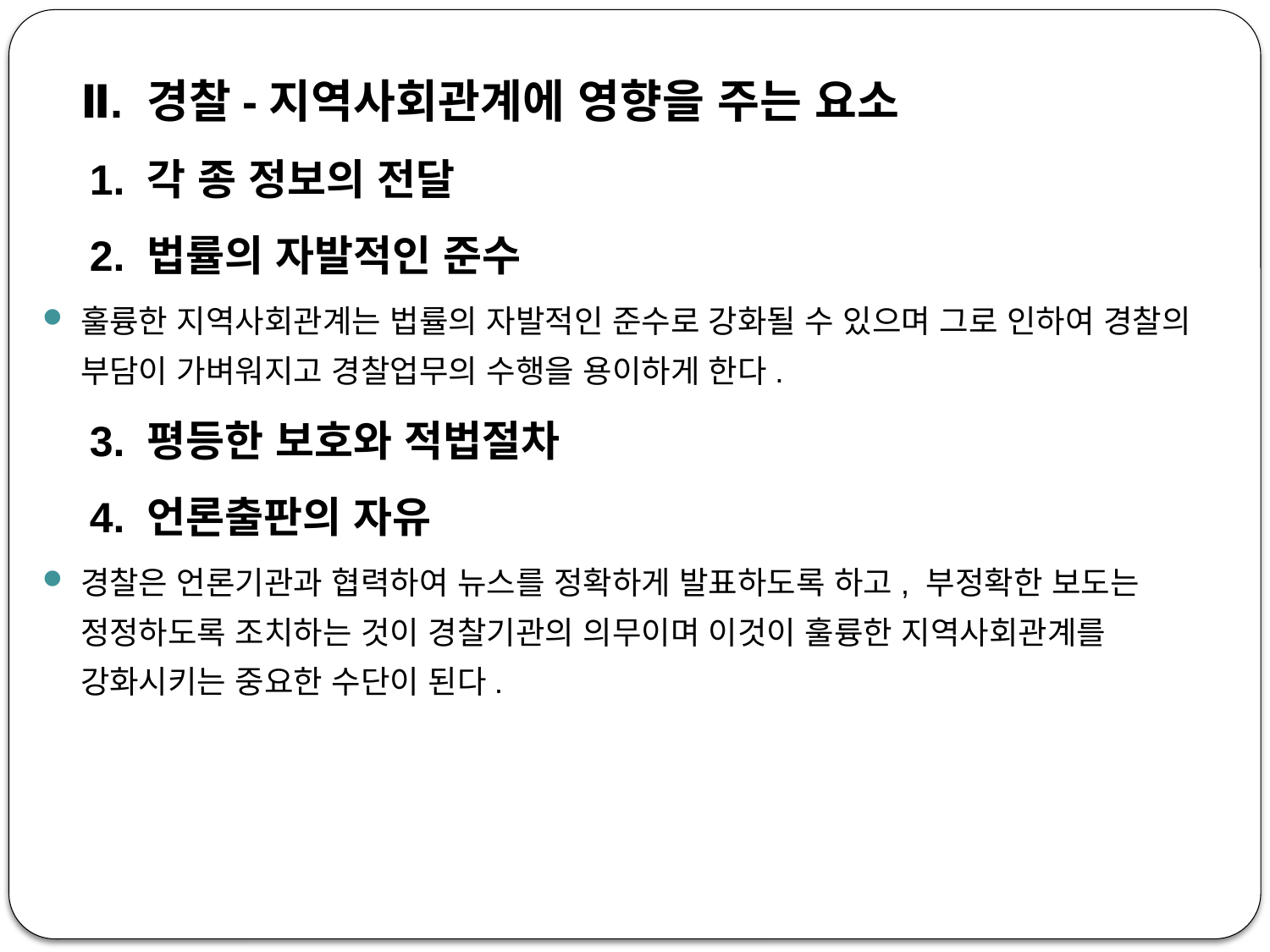

Ⅱ. 경찰-지역사회관계에 영향을 주는 요소
    1. 각 종 정보의 전달
    2. 법률의 자발적인 준수
훌륭한 지역사회관계는 법률의 자발적인 준수로 강화될 수 있으며 그로 인하여 경찰의 부담이 가벼워지고 경찰업무의 수행을 용이하게 한다.
    3. 평등한 보호와 적법절차
    4. 언론출판의 자유
경찰은 언론기관과 협력하여 뉴스를 정확하게 발표하도록 하고, 부정확한 보도는 정정하도록 조치하는 것이 경찰기관의 의무이며 이것이 훌륭한 지역사회관계를 강화시키는 중요한 수단이 된다.